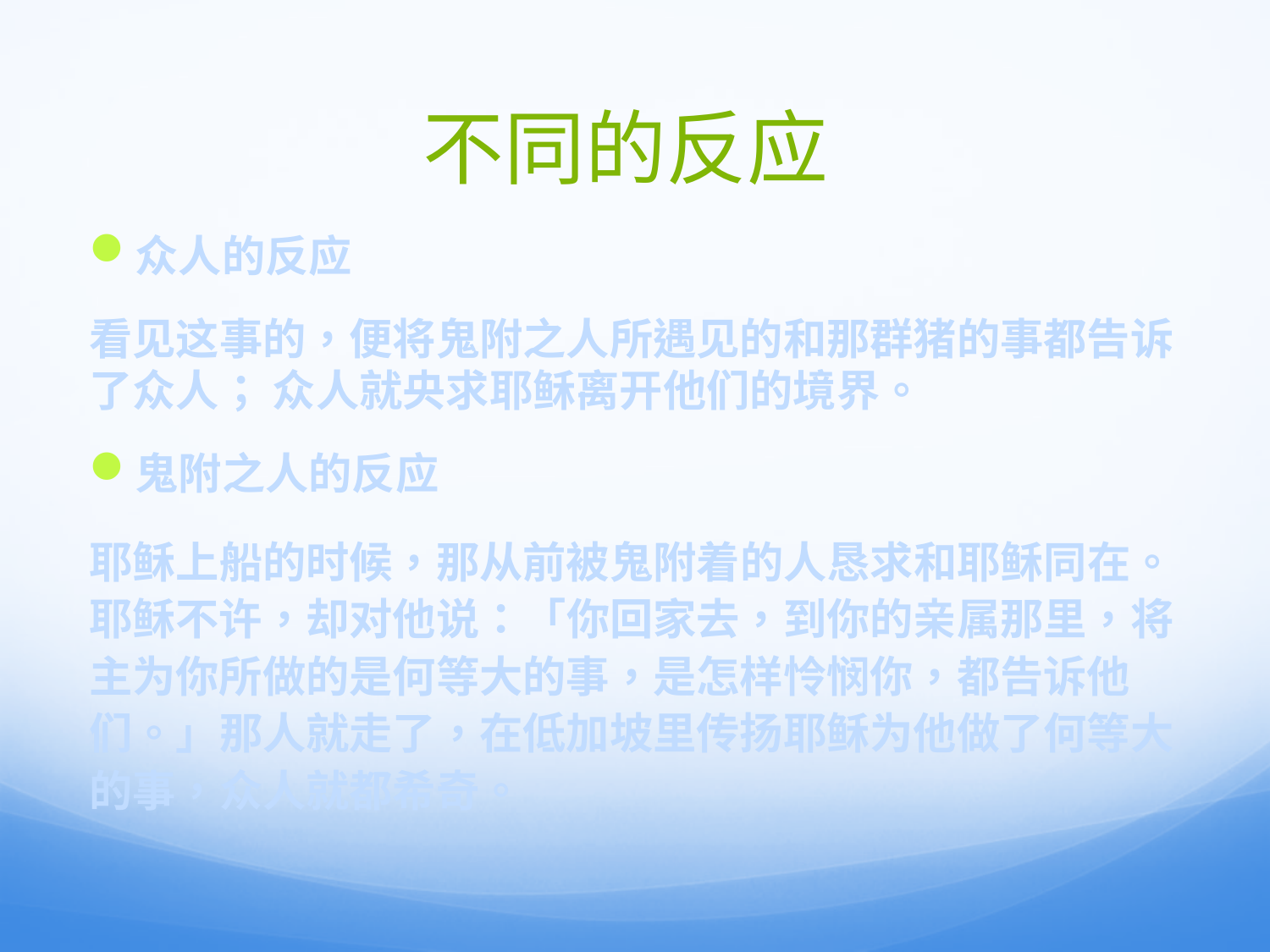

# 不同的反应
众人的反应
看见这事的，便将鬼附之人所遇见的和那群猪的事都告诉了众人； 众人就央求耶稣离开他们的境界。
鬼附之人的反应
耶稣上船的时候，那从前被鬼附着的人恳求和耶稣同在。 耶稣不许，却对他说：「你回家去，到你的亲属那里，将主为你所做的是何等大的事，是怎样怜悯你，都告诉他们。」那人就走了，在低加坡里传扬耶稣为他做了何等大的事，众人就都希奇。